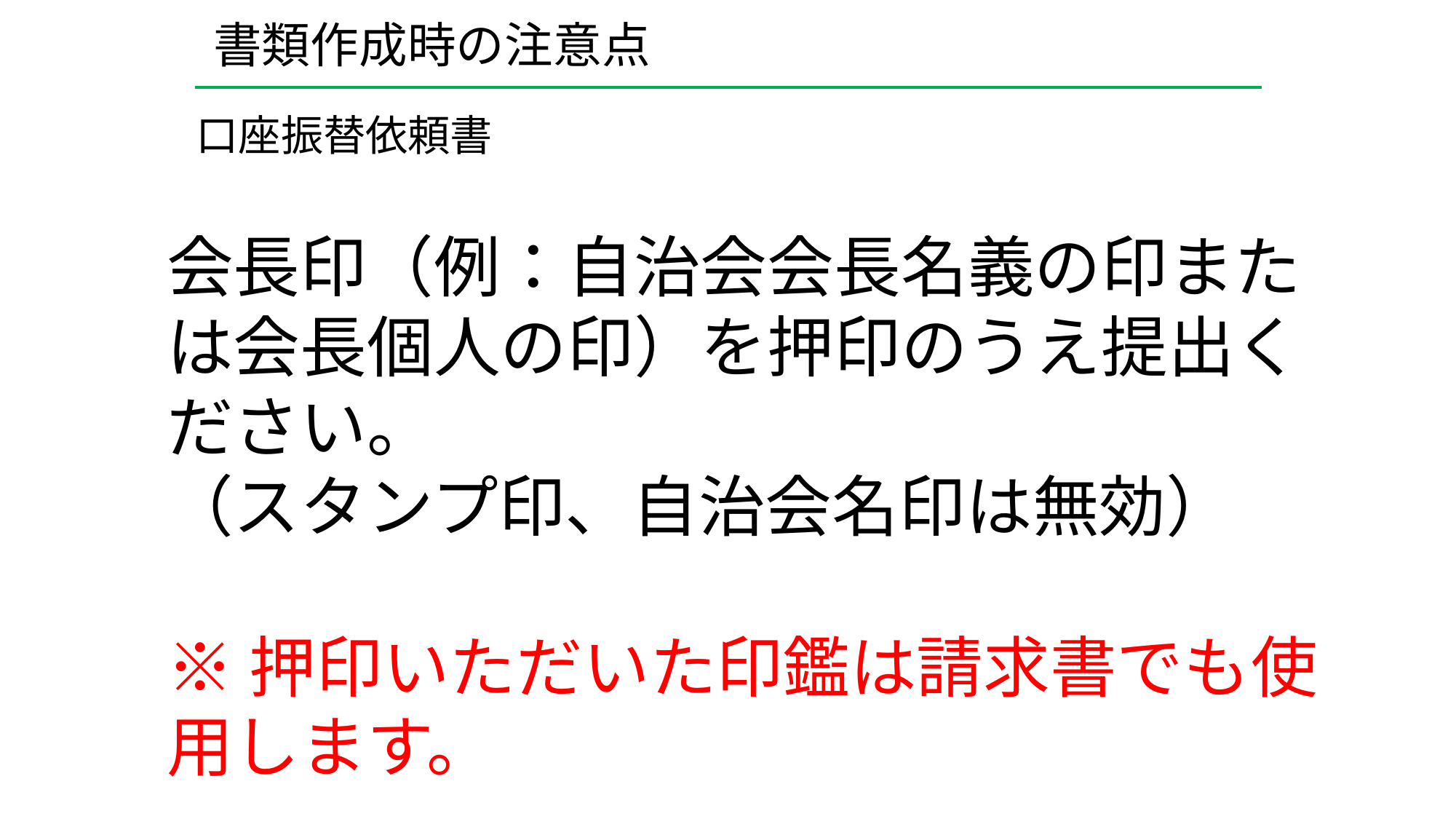

書類作成時の注意点
口座振替依頼書
会長印（例：自治会会長名義の印または会長個人の印）を押印のうえ提出ください。
（スタンプ印、自治会名印は無効）

※押印いただいた印鑑は請求書でも使用します。